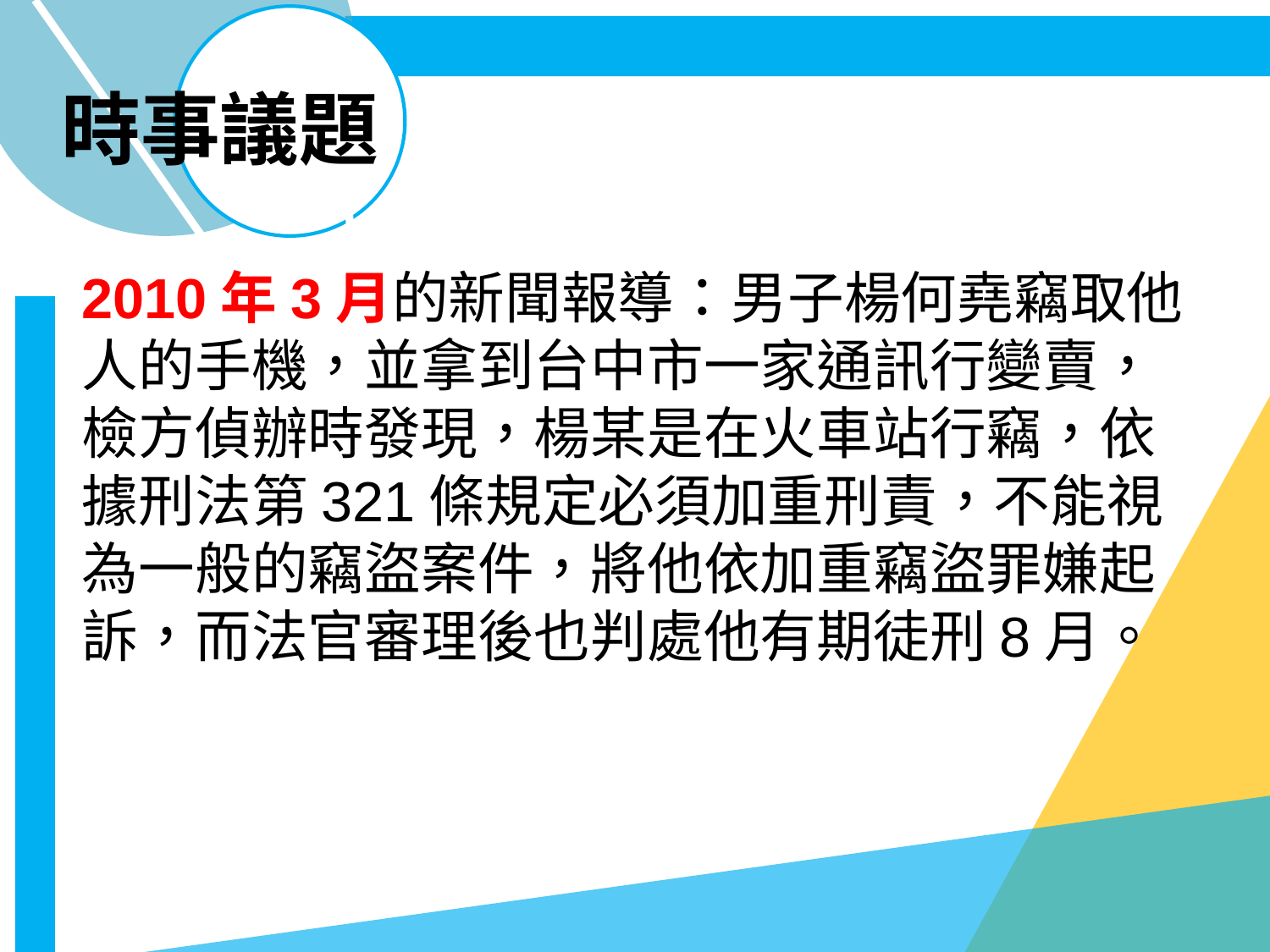

# 時事議題
2010年3月的新聞報導：男子楊何堯竊取他人的手機，並拿到台中市一家通訊行變賣，檢方偵辦時發現，楊某是在火車站行竊，依據刑法第321條規定必須加重刑責，不能視為一般的竊盜案件，將他依加重竊盜罪嫌起訴，而法官審理後也判處他有期徒刑8月。